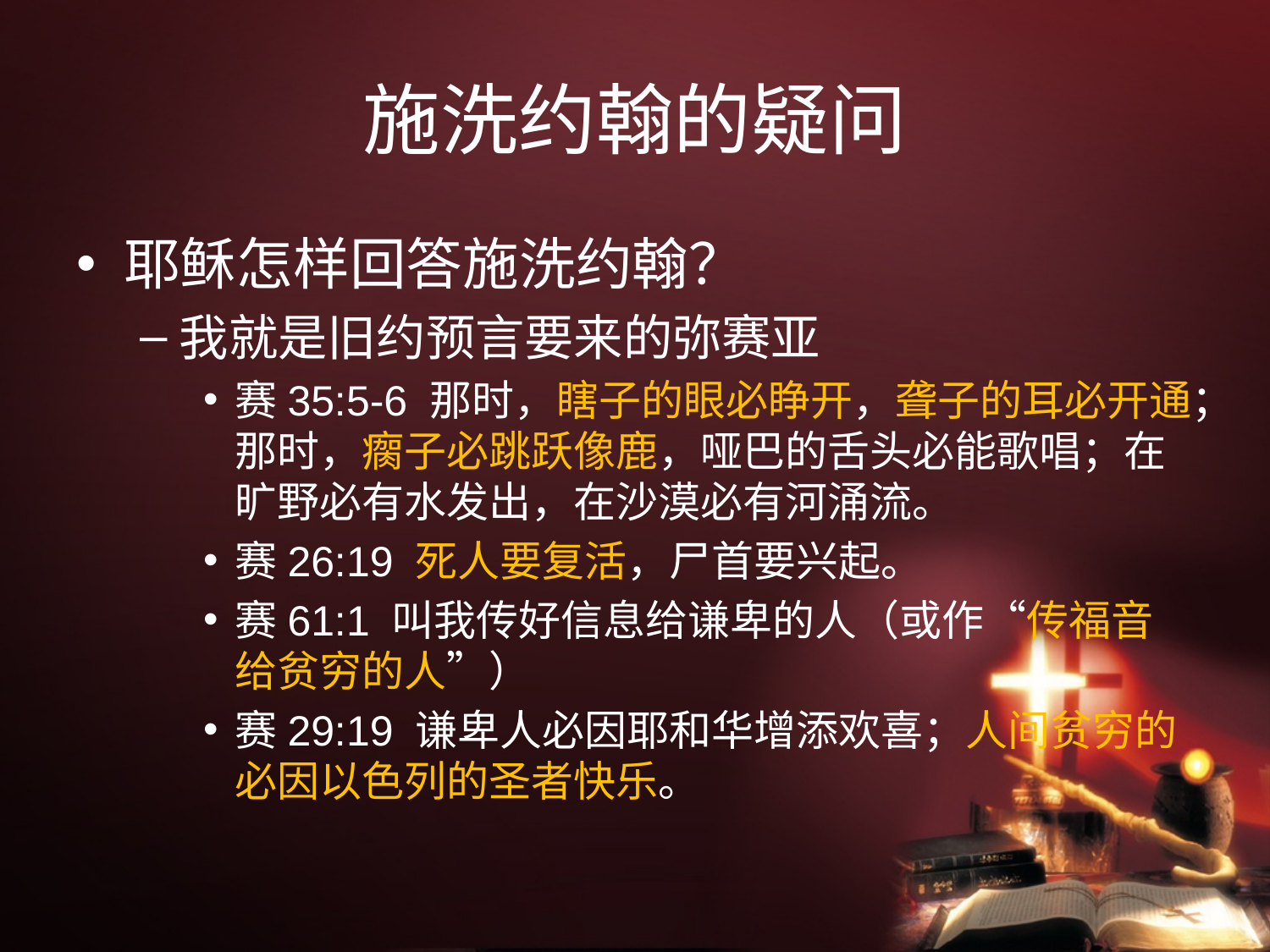

# 施洗约翰的疑问
耶稣怎样回答施洗约翰？
我就是旧约预言要来的弥赛亚
赛35:5-6 那时，瞎子的眼必睁开，聋子的耳必开通；那时，瘸子必跳跃像鹿，哑巴的舌头必能歌唱；在旷野必有水发出，在沙漠必有河涌流。
赛26:19 死人要复活，尸首要兴起。
赛61:1 叫我传好信息给谦卑的人（或作“传福音给贫穷的人”）
赛29:19 谦卑人必因耶和华增添欢喜；人间贫穷的必因以色列的圣者快乐。